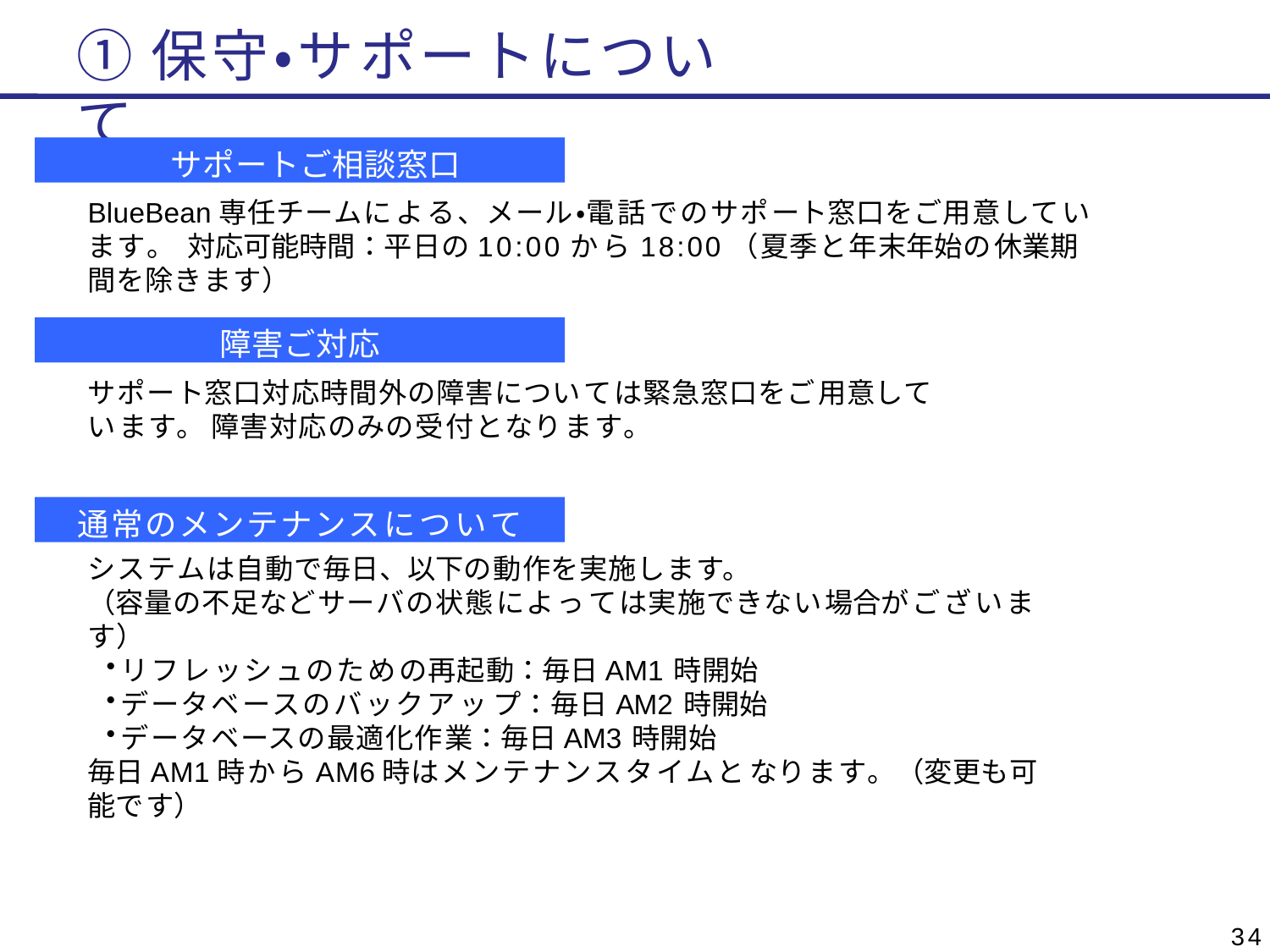

# ①保守•サポートについて
サポートご相談窓口
BlueBean専任チームによる、メール•電話でのサポート窓口をご用意しています。  対応可能時間：平日の10:00から18:00（夏季と年末年始の休業期間を除きます）
障害ご対応
サポート窓口対応時間外の障害については緊急窓口をご用意しています。 障害対応のみの受付となります。
通常のメンテナンスについて
システムは自動で毎日、以下の動作を実施します。
（容量の不足などサーバの状態によっては実施できない場合がございます）
リフレッシュのための再起動：毎日AM1時開始
データベースのバックアップ：毎日AM2時開始
データベースの最適化作業：毎日AM3時開始
毎日AM1時からAM6時はメンテナンスタイムとなります。（変更も可能です）
34